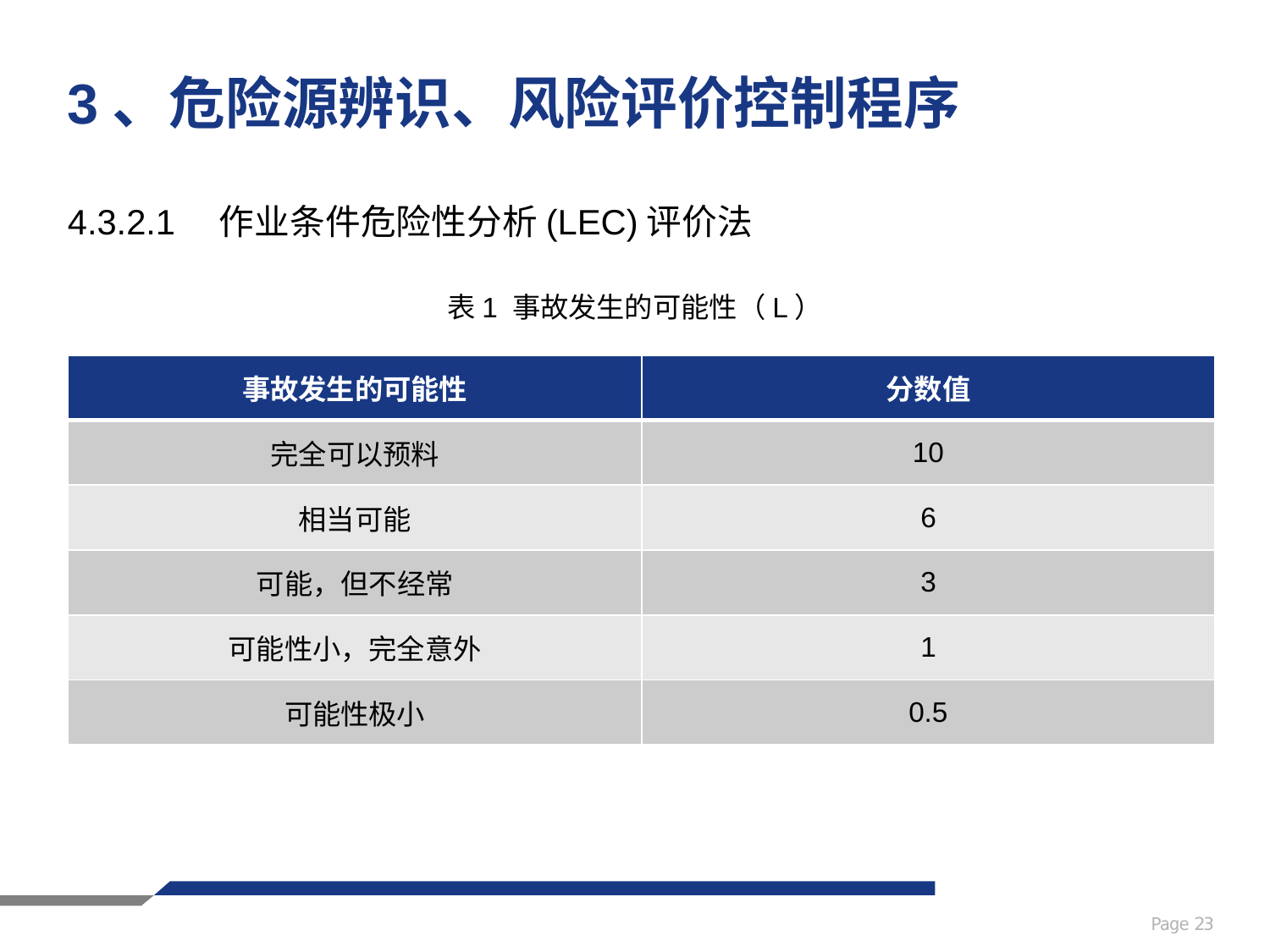

# 3、危险源辨识、风险评价控制程序
4.3.2.1　作业条件危险性分析(LEC)评价法
表1 事故发生的可能性（L）

| 事故发生的可能性 | 分数值 |
| --- | --- |
| 完全可以预料 | 10 |
| 相当可能 | 6 |
| 可能，但不经常 | 3 |
| 可能性小，完全意外 | 1 |
| 可能性极小 | 0.5 |
Page 23